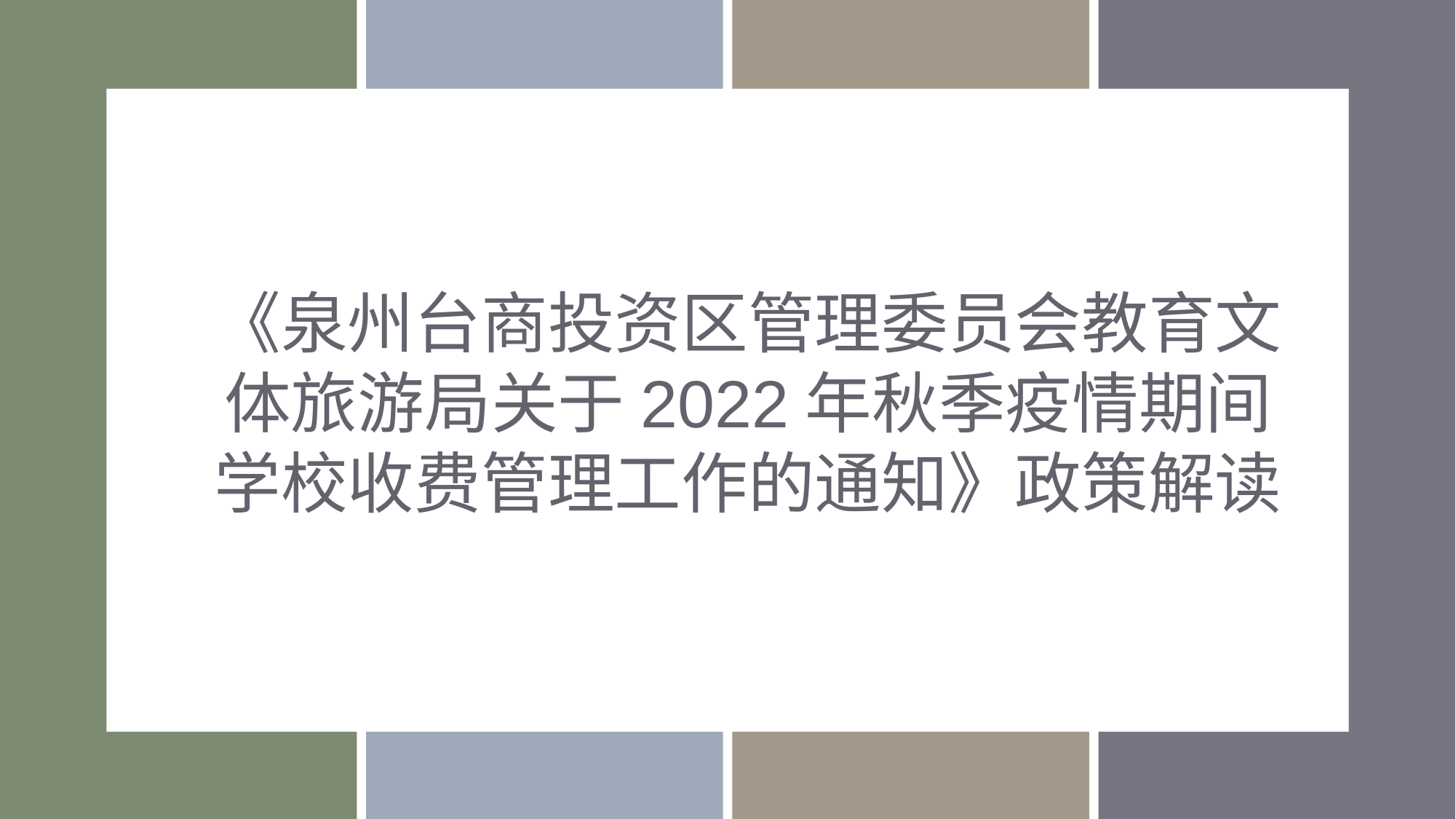

《泉州台商投资区管理委员会教育文体旅游局关于2022年秋季疫情期间学校收费管理工作的通知》政策解读